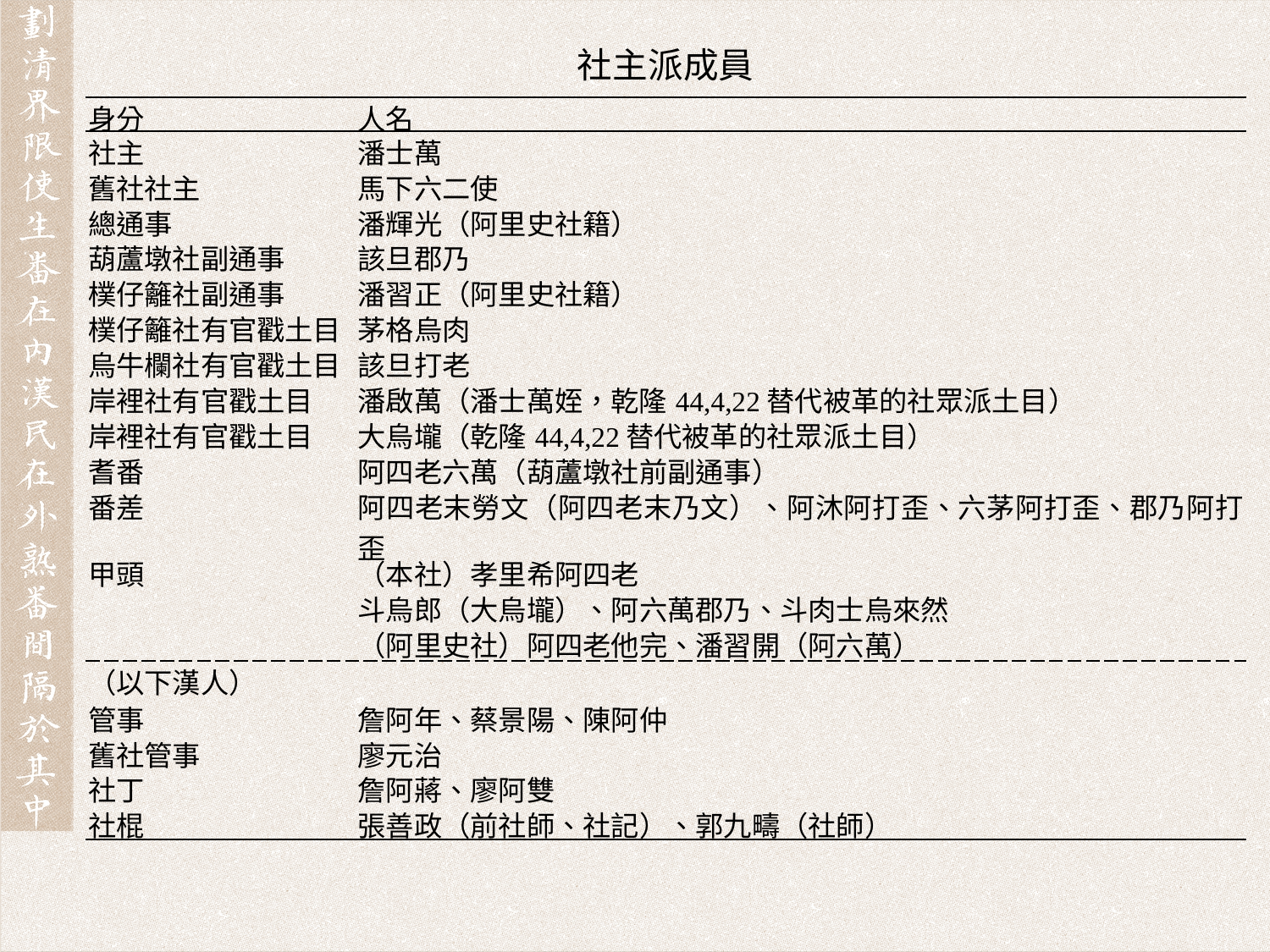

社主派成員
| 身分 | 人名 |
| --- | --- |
| 社主 | 潘士萬 |
| 舊社社主 | 馬下六二使 |
| 總通事 | 潘輝光（阿里史社籍） |
| 葫蘆墩社副通事 | 該旦郡乃 |
| 樸仔籬社副通事 | 潘習正（阿里史社籍） |
| 樸仔籬社有官戳土目 | 茅格烏肉 |
| 烏牛欄社有官戳土目 | 該旦打老 |
| 岸裡社有官戳土目 | 潘啟萬（潘士萬姪，乾隆44,4,22替代被革的社眾派土目） |
| 岸裡社有官戳土目 | 大烏壠（乾隆44,4,22替代被革的社眾派土目） |
| 耆番 | 阿四老六萬（葫蘆墩社前副通事） |
| 番差 | 阿四老末勞文（阿四老末乃文）、阿沐阿打歪、六茅阿打歪、郡乃阿打歪 |
| 甲頭 | （本社）孝里希阿四老 |
|  | 斗烏郎（大烏壠）、阿六萬郡乃、斗肉士烏來然 |
|  | （阿里史社）阿四老他完、潘習開（阿六萬） |
| （以下漢人） |  |
| 管事 | 詹阿年、蔡景陽、陳阿仲 |
| 舊社管事 | 廖元治 |
| 社丁 | 詹阿蔣、廖阿雙 |
| 社棍 | 張善政（前社師、社記）、郭九疇（社師） |